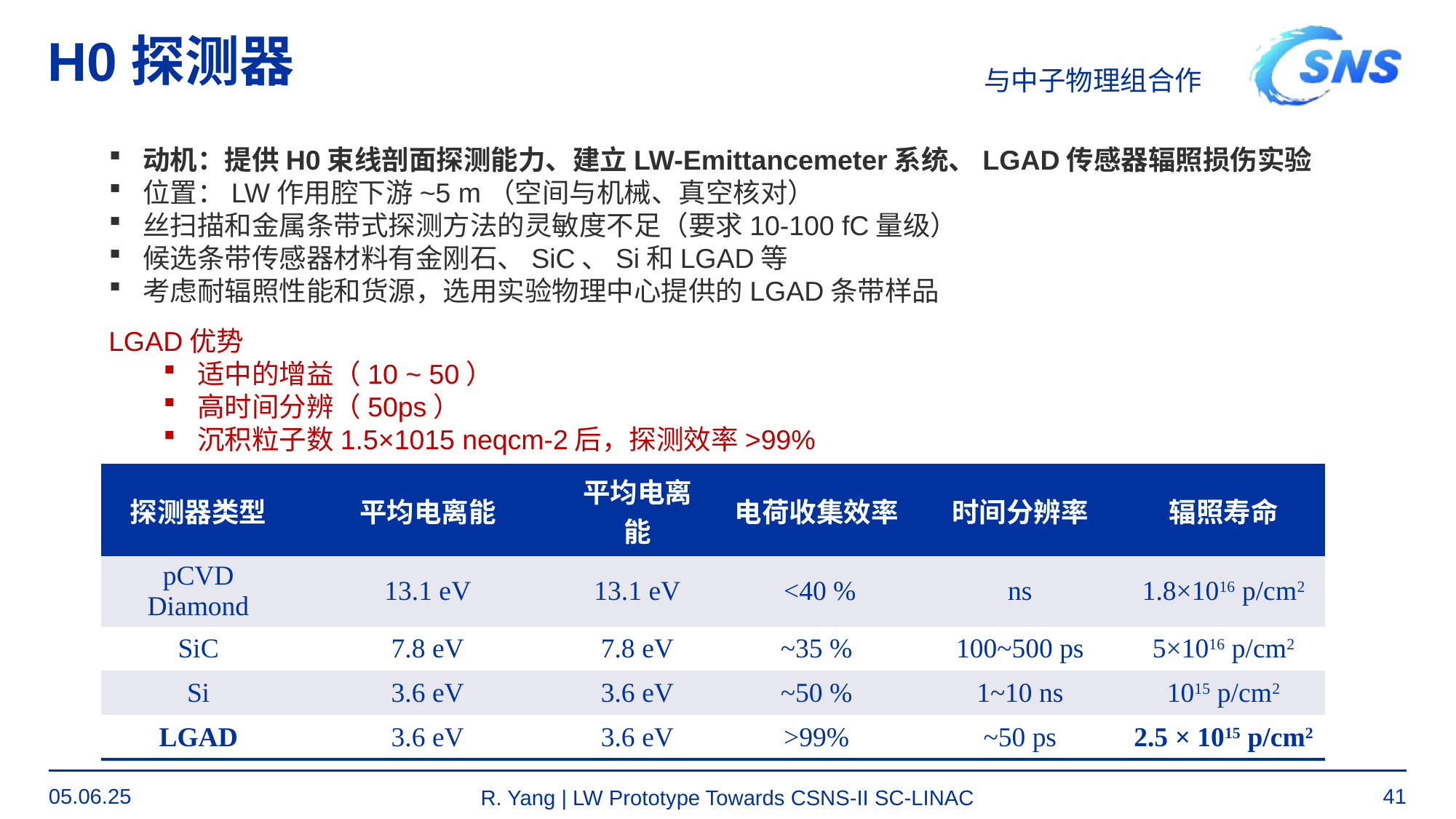

# H0探测器
与中子物理组合作
动机：提供H0束线剖面探测能力、建立LW-Emittancemeter系统、LGAD传感器辐照损伤实验
位置：LW作用腔下游~5 m（空间与机械、真空核对）
丝扫描和金属条带式探测方法的灵敏度不足（要求10-100 fC量级）
候选条带传感器材料有金刚石、SiC、Si和LGAD等
考虑耐辐照性能和货源，选用实验物理中心提供的LGAD条带样品
LGAD优势
适中的增益（10 ~ 50）
高时间分辨（50ps）
沉积粒子数1.5×1015 neqcm-2后，探测效率>99%
| 探测器类型 | 平均电离能 | 平均电离能 | 电荷收集效率 | 时间分辨率 | 辐照寿命 |
| --- | --- | --- | --- | --- | --- |
| pCVD Diamond | 13.1 eV | 13.1 eV | <40 % | ns | 1.8×1016 p/cm2 |
| SiC | 7.8 eV | 7.8 eV | ~35 % | 100~500 ps | 5×1016 p/cm2 |
| Si | 3.6 eV | 3.6 eV | ~50 % | 1~10 ns | 1015 p/cm2 |
| LGAD | 3.6 eV | 3.6 eV | >99% | ~50 ps | 2.5 × 1015 p/cm2 |
05.06.25
41
R. Yang | LW Prototype Towards CSNS-II SC-LINAC